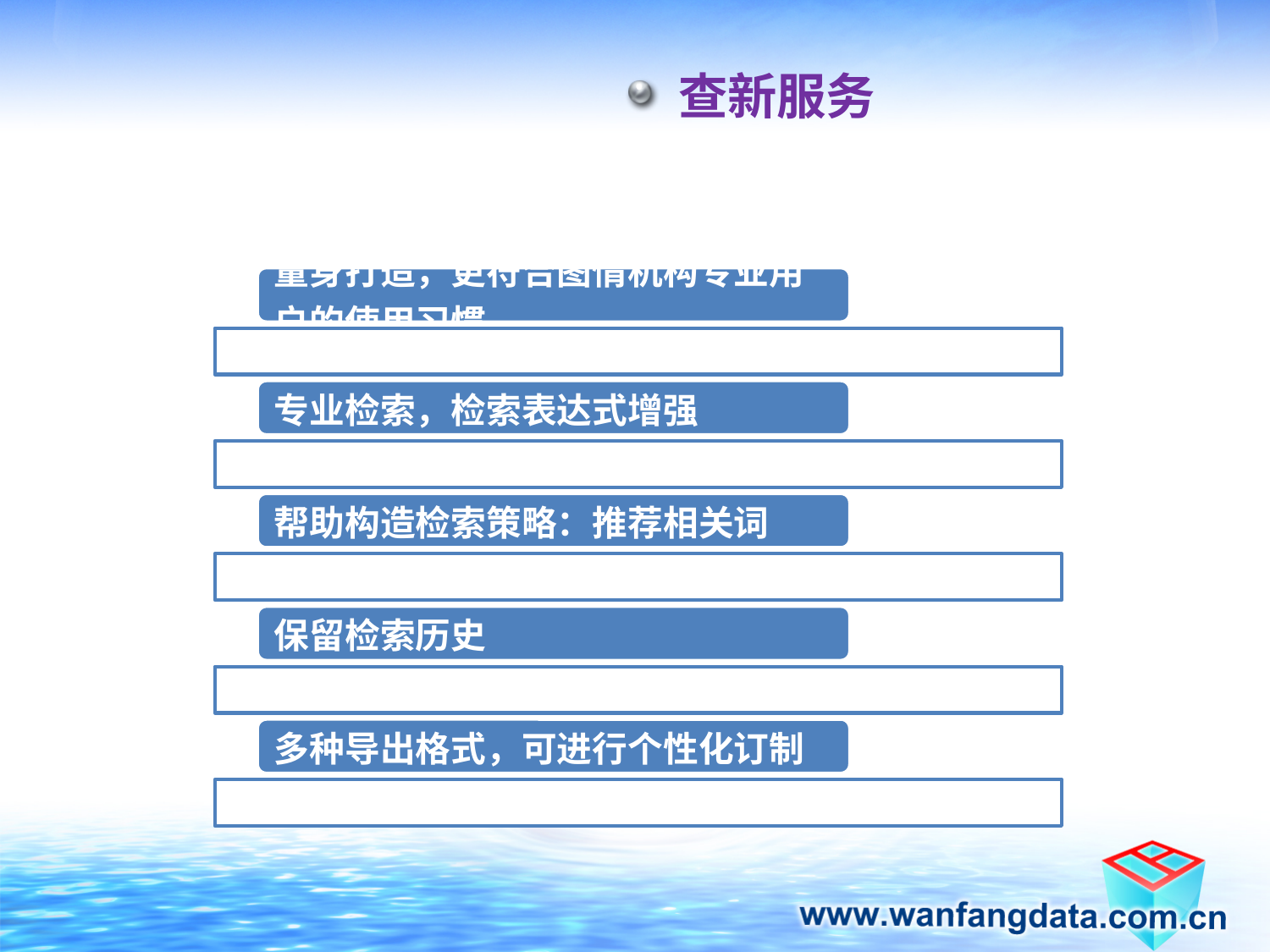

查新服务
量身打造，更符合图情机构专业用户的使用习惯
专业检索，检索表达式增强
帮助构造检索策略：推荐相关词
多种导出格式，可进行个性化订制
保留检索历史